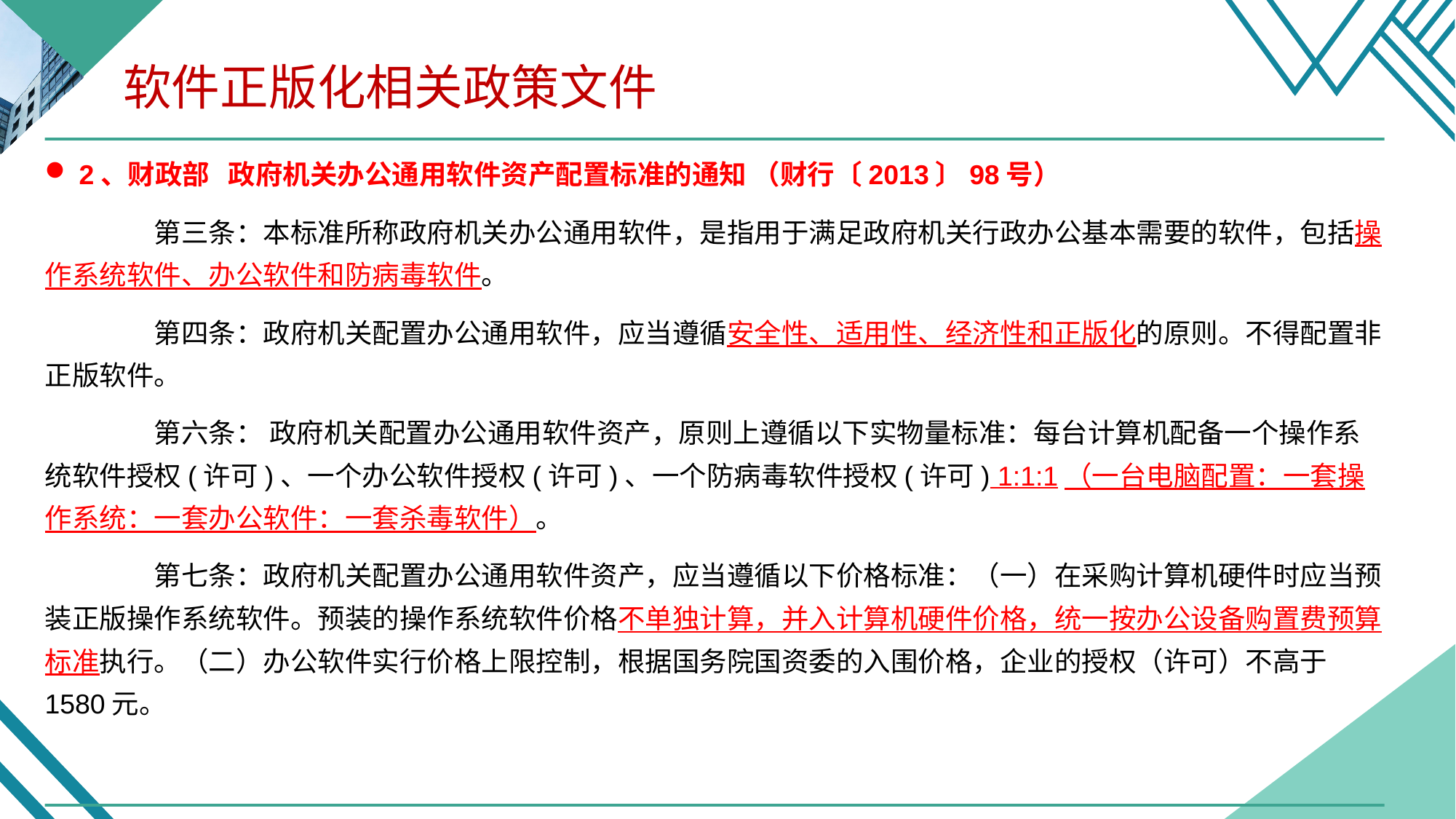

软件正版化相关政策文件
2、财政部   政府机关办公通用软件资产配置标准的通知 （财行〔2013〕98号）
	第三条：本标准所称政府机关办公通用软件，是指用于满足政府机关行政办公基本需要的软件，包括操作系统软件、办公软件和防病毒软件。
	第四条：政府机关配置办公通用软件，应当遵循安全性、适用性、经济性和正版化的原则。不得配置非正版软件。
	第六条： 政府机关配置办公通用软件资产，原则上遵循以下实物量标准：每台计算机配备一个操作系统软件授权(许可)、一个办公软件授权(许可)、一个防病毒软件授权(许可) 1:1:1（一台电脑配置：一套操作系统：一套办公软件：一套杀毒软件）。
	第七条：政府机关配置办公通用软件资产，应当遵循以下价格标准：（一）在采购计算机硬件时应当预装正版操作系统软件。预装的操作系统软件价格不单独计算，并入计算机硬件价格，统一按办公设备购置费预算标准执行。（二）办公软件实行价格上限控制，根据国务院国资委的入围价格，企业的授权（许可）不高于1580元。